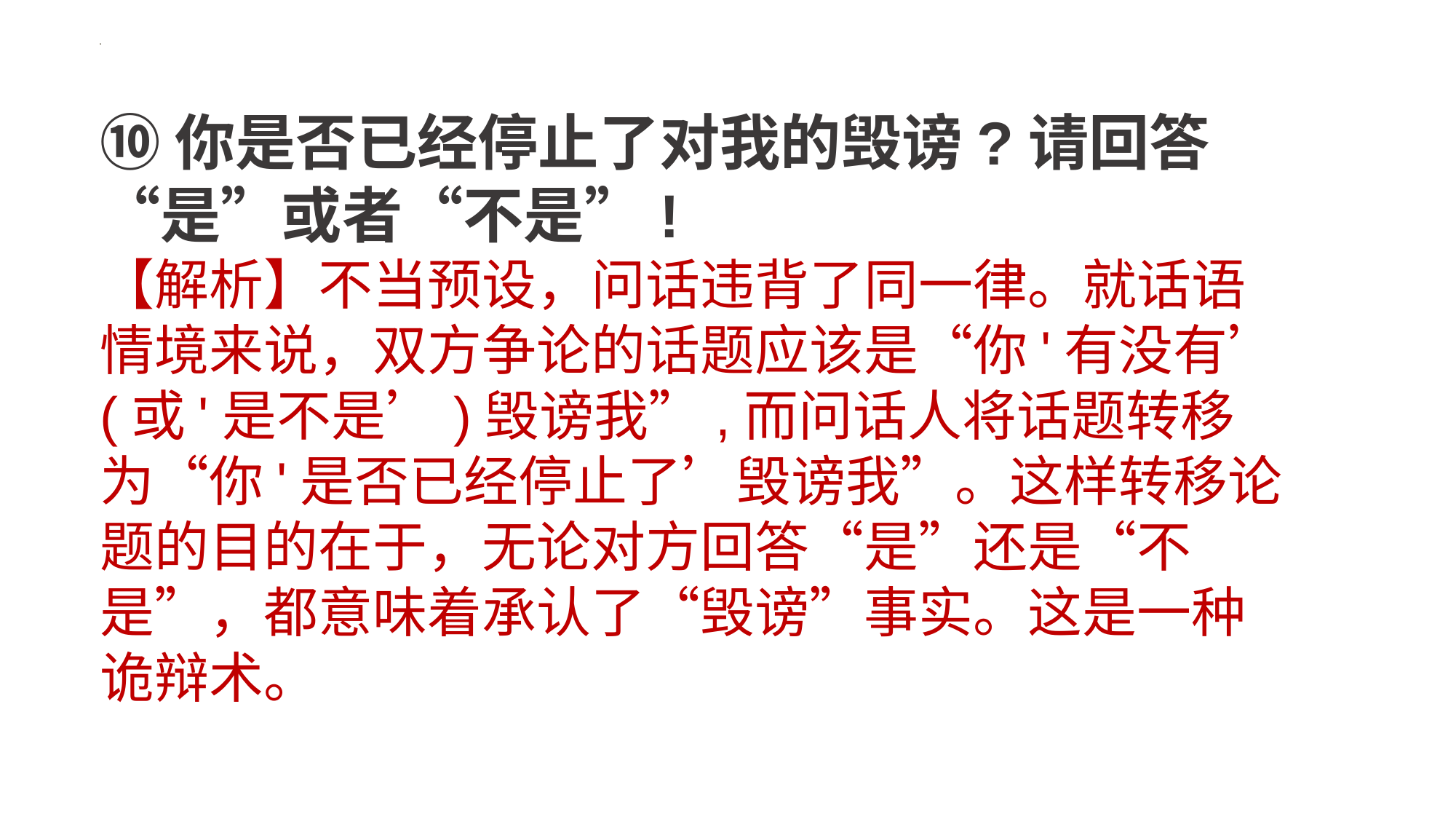

⑩你是否已经停止了对我的毁谤?请回答“是”或者“不是”!
【解析】不当预设，问话违背了同一律。就话语情境来说，双方争论的话题应该是“你'有没有’(或'是不是’)毁谤我”,而问话人将话题转移为“你'是否已经停止了’毁谤我”。这样转移论题的目的在于，无论对方回答“是”还是“不是”，都意味着承认了“毁谤”事实。这是一种诡辩术。